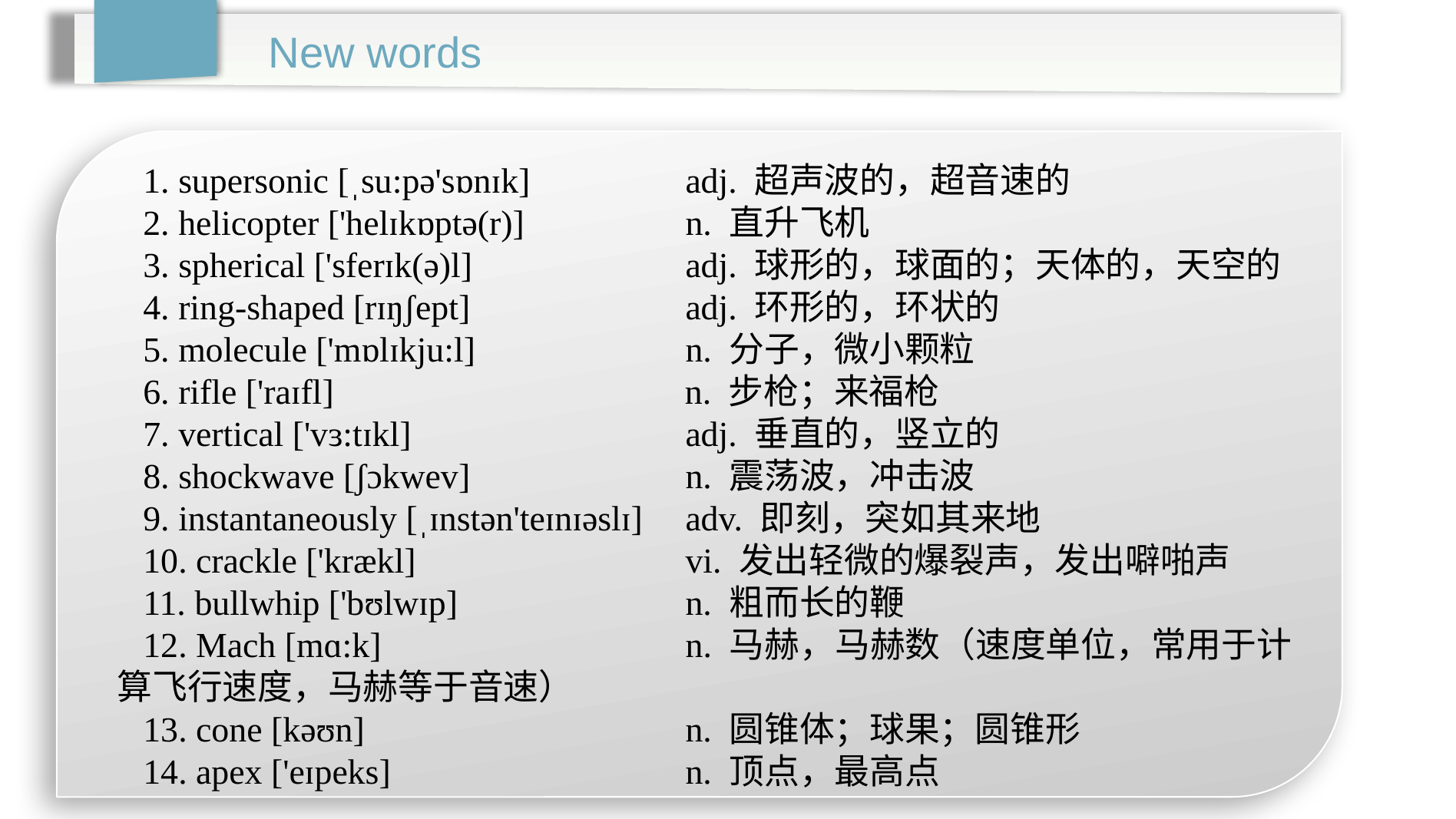

New words

1. supersonic [ˌsu:pə'sɒnɪk]		adj. 超声波的，超音速的
2. helicopter ['helɪkɒptə(r)]		n. 直升飞机
3. spherical ['sferɪk(ə)l]		adj. 球形的，球面的；天体的，天空的
4. ring-shaped [rɪŋʃept]		adj. 环形的，环状的
5. molecule ['mɒlɪkju:l]		n. 分子，微小颗粒
6. rifle ['raɪfl]			             n. 步枪；来福枪
7. vertical ['vɜ:tɪkl]			adj. 垂直的，竖立的
8. shockwave [ʃɔkwev]		n. 震荡波，冲击波
9. instantaneously [ˌɪnstən'teɪnɪəslɪ]	adv. 即刻，突如其来地
10. crackle ['krækl]			vi. 发出轻微的爆裂声，发出噼啪声
11. bullwhip ['bʊlwɪp]		n. 粗而长的鞭
12. Mach [mɑ:k]  			n. 马赫，马赫数（速度单位，常用于计          算飞行速度，马赫等于音速）
13. cone [kəʊn]			n. 圆锥体；球果；圆锥形
14. apex ['eɪpeks]			n. 顶点，最高点